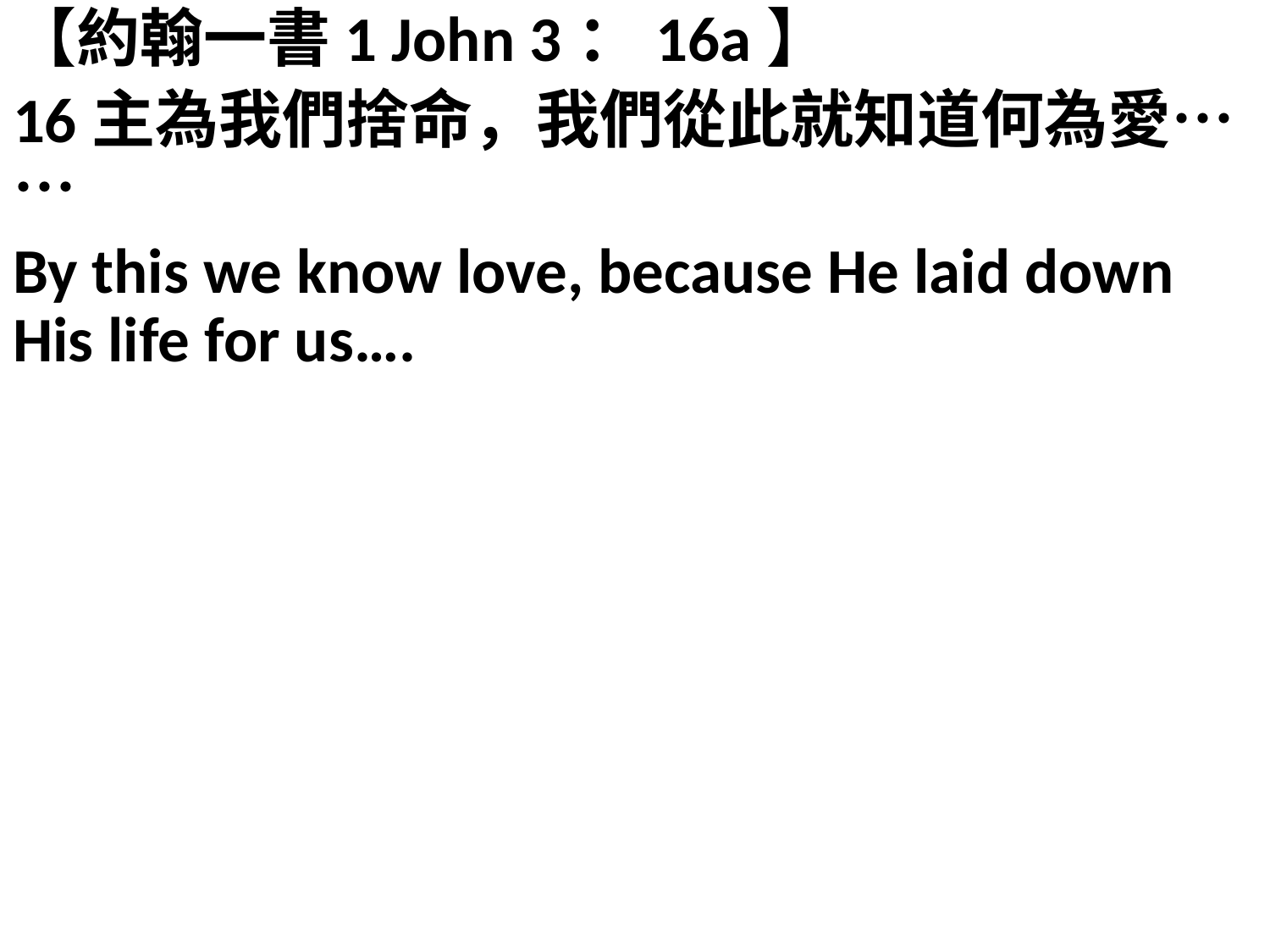

【約翰一書1 John 3：16a】
16主為我們捨命，我們從此就知道何為愛……
By this we know love, because He laid down His life for us….